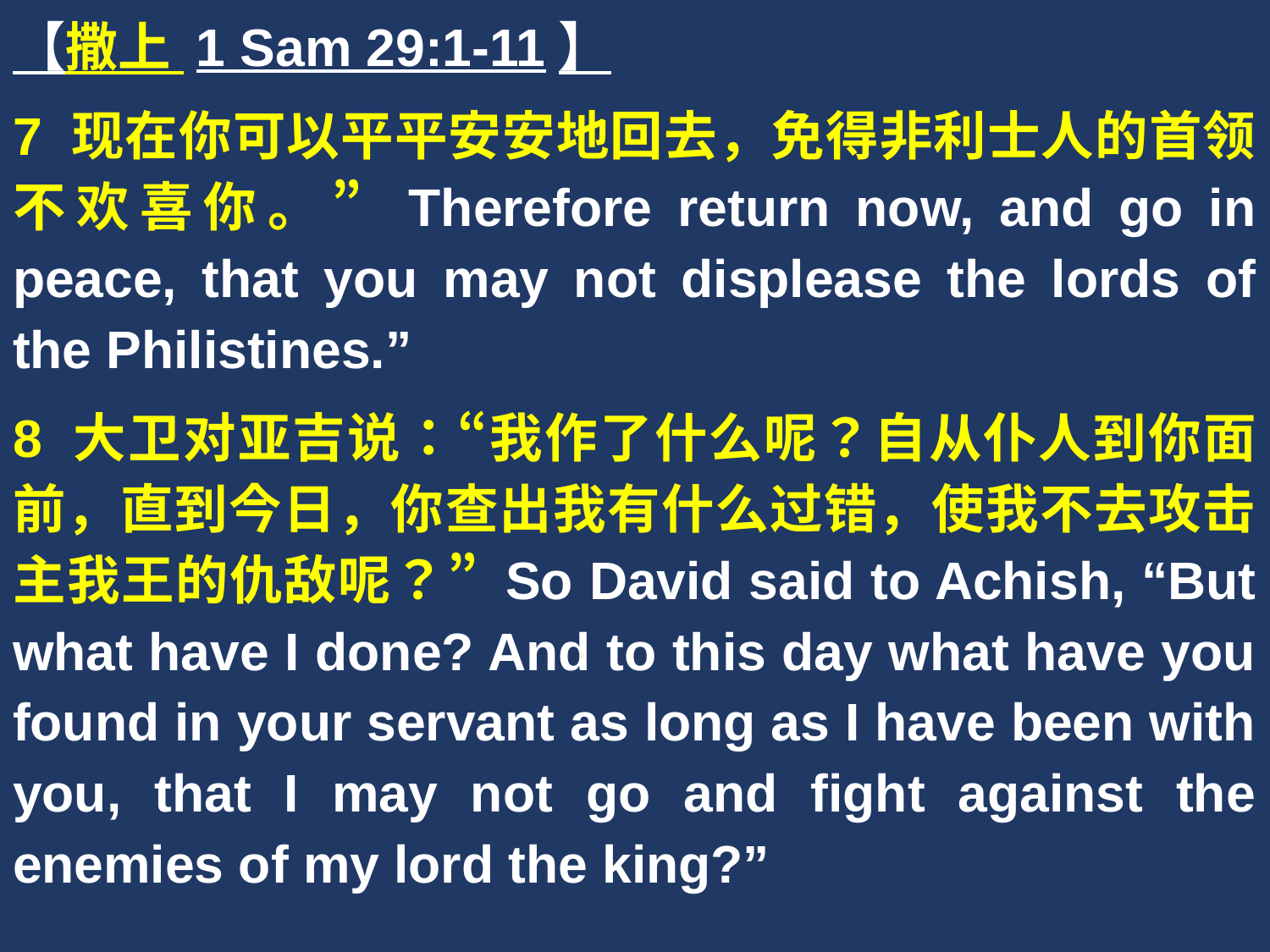

【撒上 1 Sam 29:1-11】
7 现在你可以平平安安地回去，免得非利士人的首领不欢喜你。” Therefore return now, and go in peace, that you may not displease the lords of the Philistines.”
8 大卫对亚吉说：“我作了什么呢？自从仆人到你面前，直到今日，你查出我有什么过错，使我不去攻击主我王的仇敌呢？” So David said to Achish, “But what have I done? And to this day what have you found in your servant as long as I have been with you, that I may not go and fight against the enemies of my lord the king?”